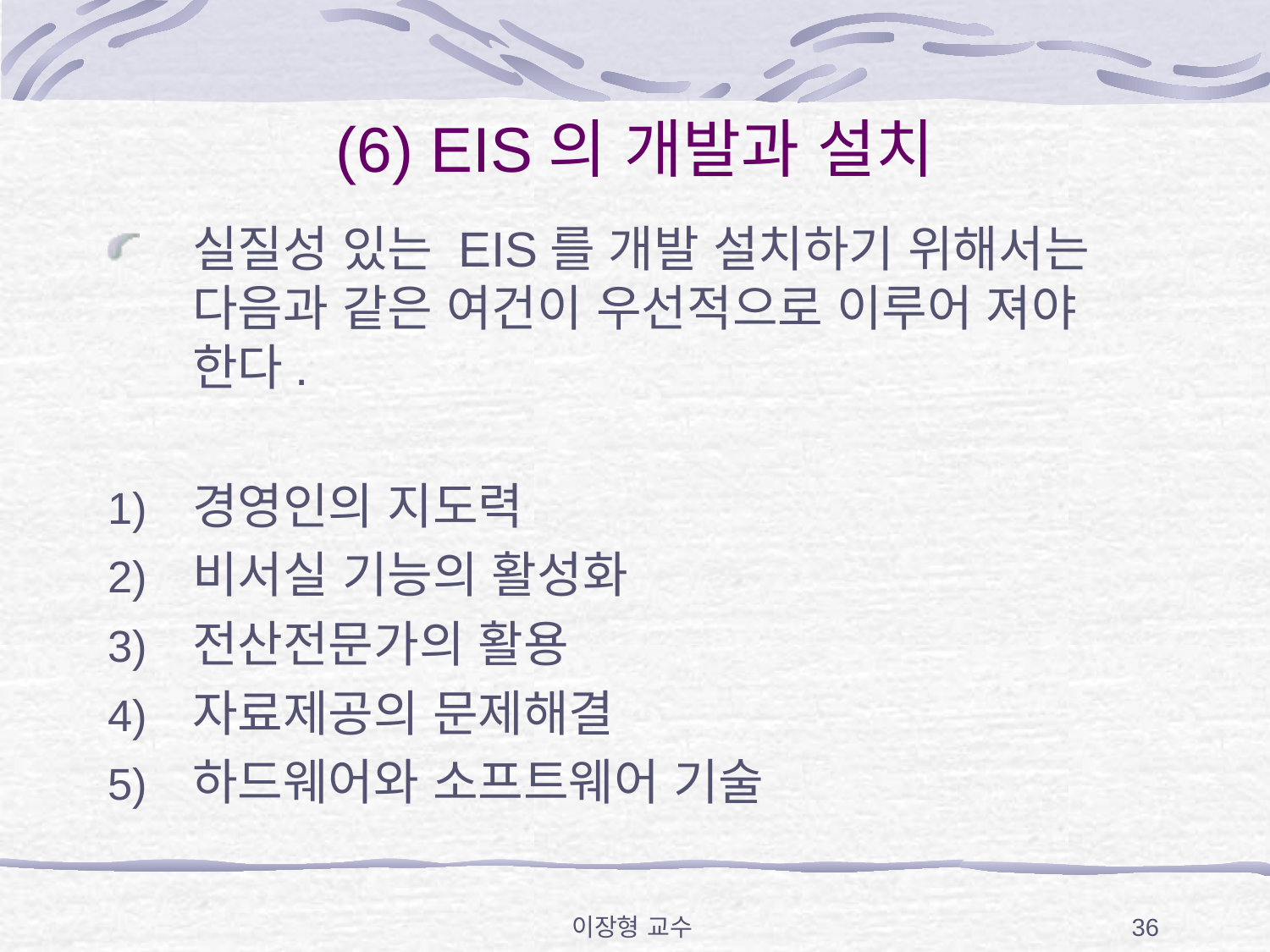

# (6) EIS의 개발과 설치
실질성 있는 EIS를 개발 설치하기 위해서는 다음과 같은 여건이 우선적으로 이루어 져야 한다.

경영인의 지도력
비서실 기능의 활성화
전산전문가의 활용
자료제공의 문제해결
하드웨어와 소프트웨어 기술
이장형 교수
36